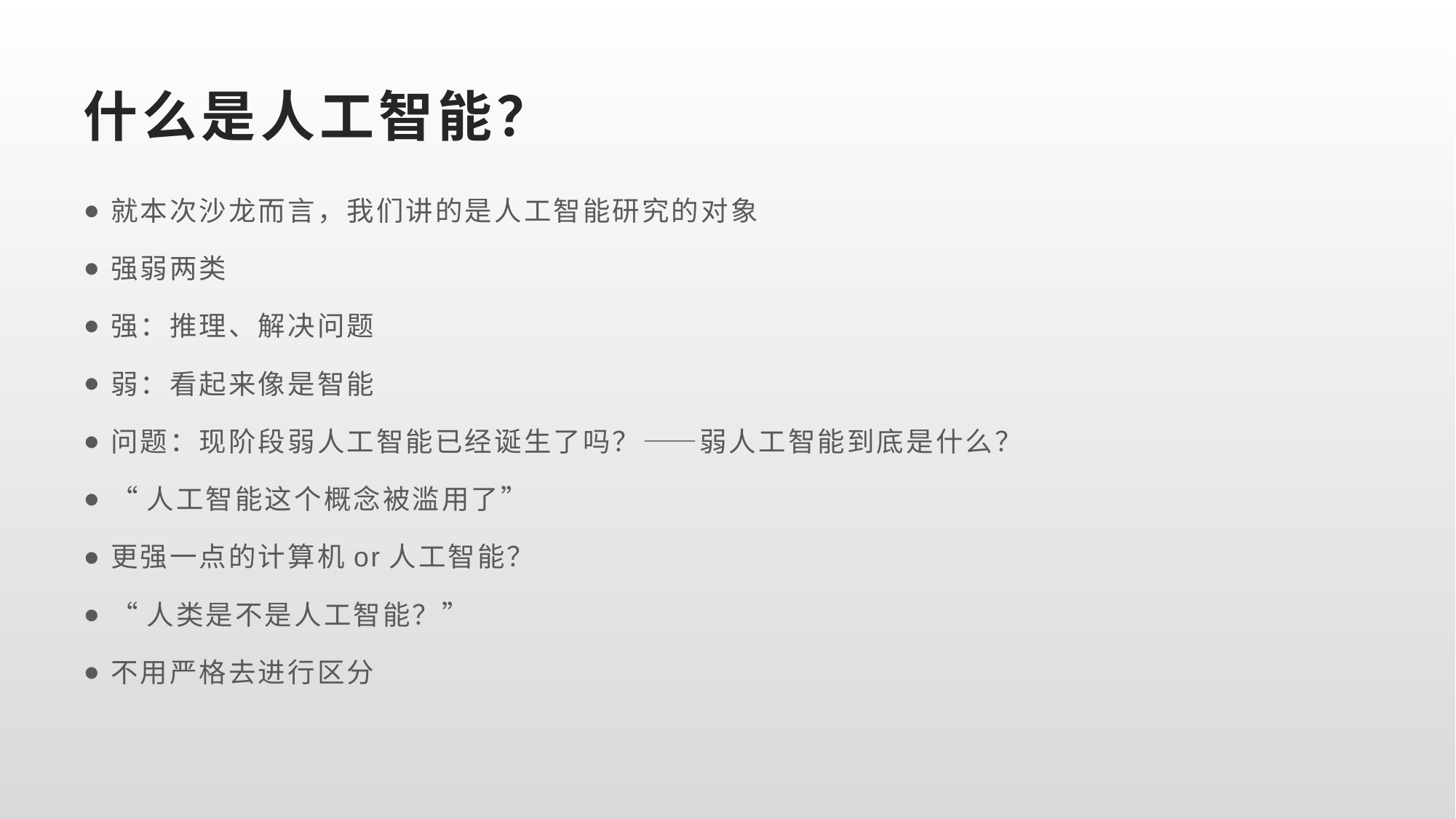

# 什么是人工智能？
就本次沙龙而言，我们讲的是人工智能研究的对象
强弱两类
强：推理、解决问题
弱：看起来像是智能
问题：现阶段弱人工智能已经诞生了吗？——弱人工智能到底是什么？
“人工智能这个概念被滥用了”
更强一点的计算机or人工智能？
“人类是不是人工智能？”
不用严格去进行区分